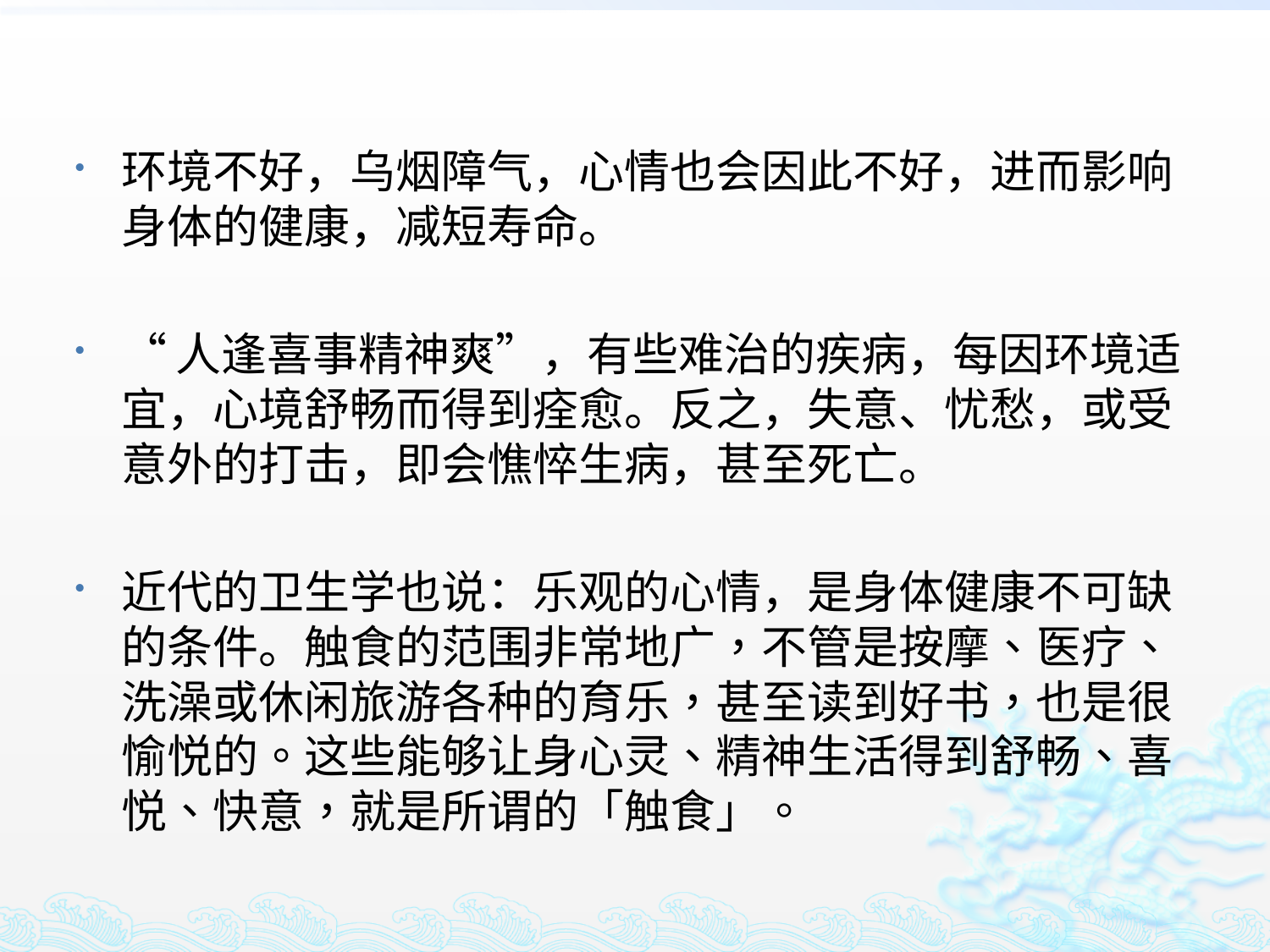

环境不好，乌烟障气，心情也会因此不好，进而影响身体的健康，减短寿命。

“人逢喜事精神爽”，有些难治的疾病，每因环境适宜，心境舒畅而得到痊愈。反之，失意、忧愁，或受意外的打击，即会憔悴生病，甚至死亡。

近代的卫生学也说：乐观的心情，是身体健康不可缺的条件。触食的范围非常地广，不管是按摩、医疗、洗澡或休闲旅游各种的育乐，甚至读到好书，也是很愉悦的。这些能够让身心灵、精神生活得到舒畅、喜悦、快意，就是所谓的「触食」。